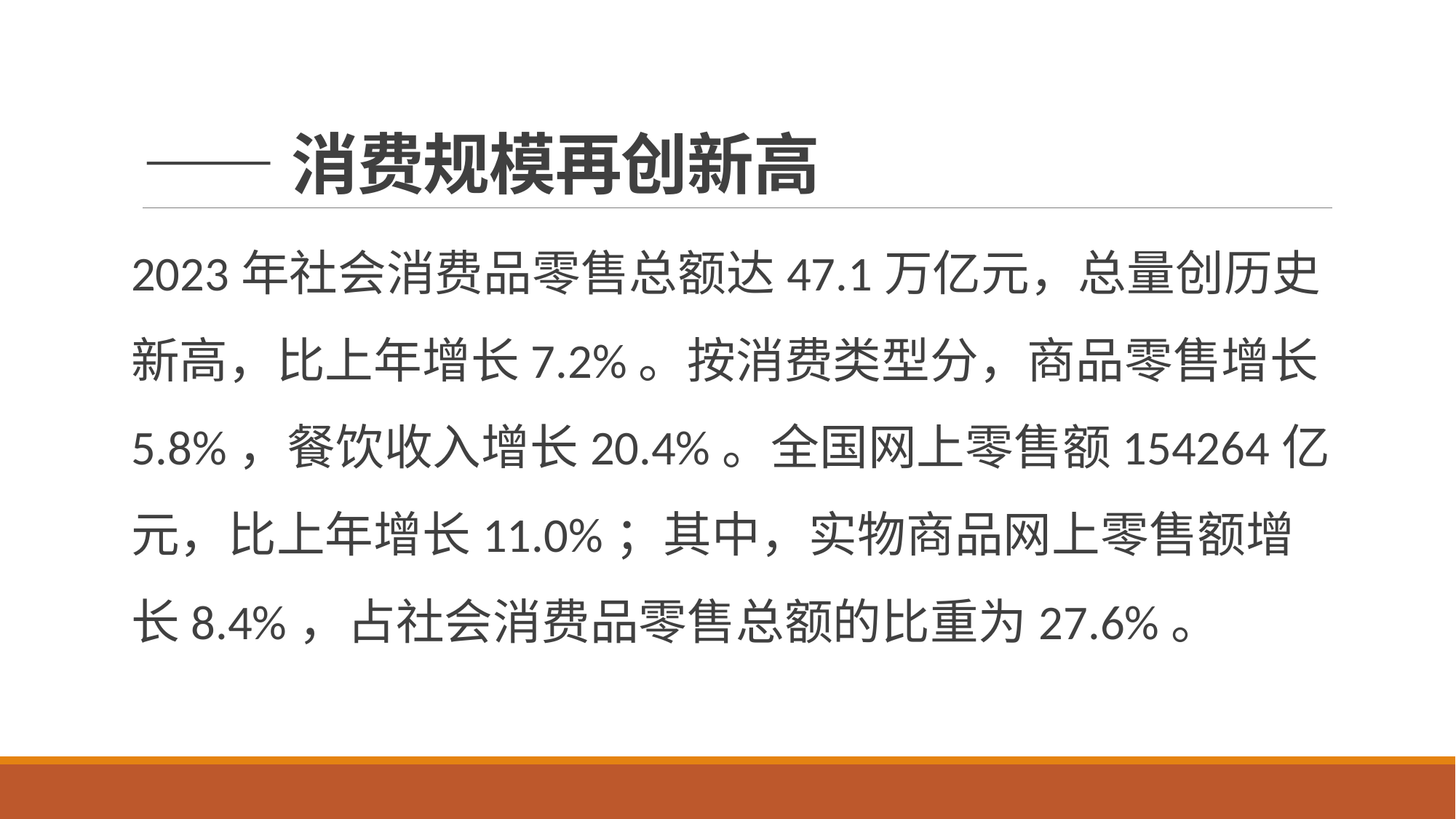

# ——消费规模再创新高
2023年社会消费品零售总额达47.1万亿元，总量创历史新高，比上年增长7.2%。按消费类型分，商品零售增长5.8%，餐饮收入增长20.4%。全国网上零售额154264亿元，比上年增长11.0%；其中，实物商品网上零售额增长8.4%，占社会消费品零售总额的比重为27.6%。